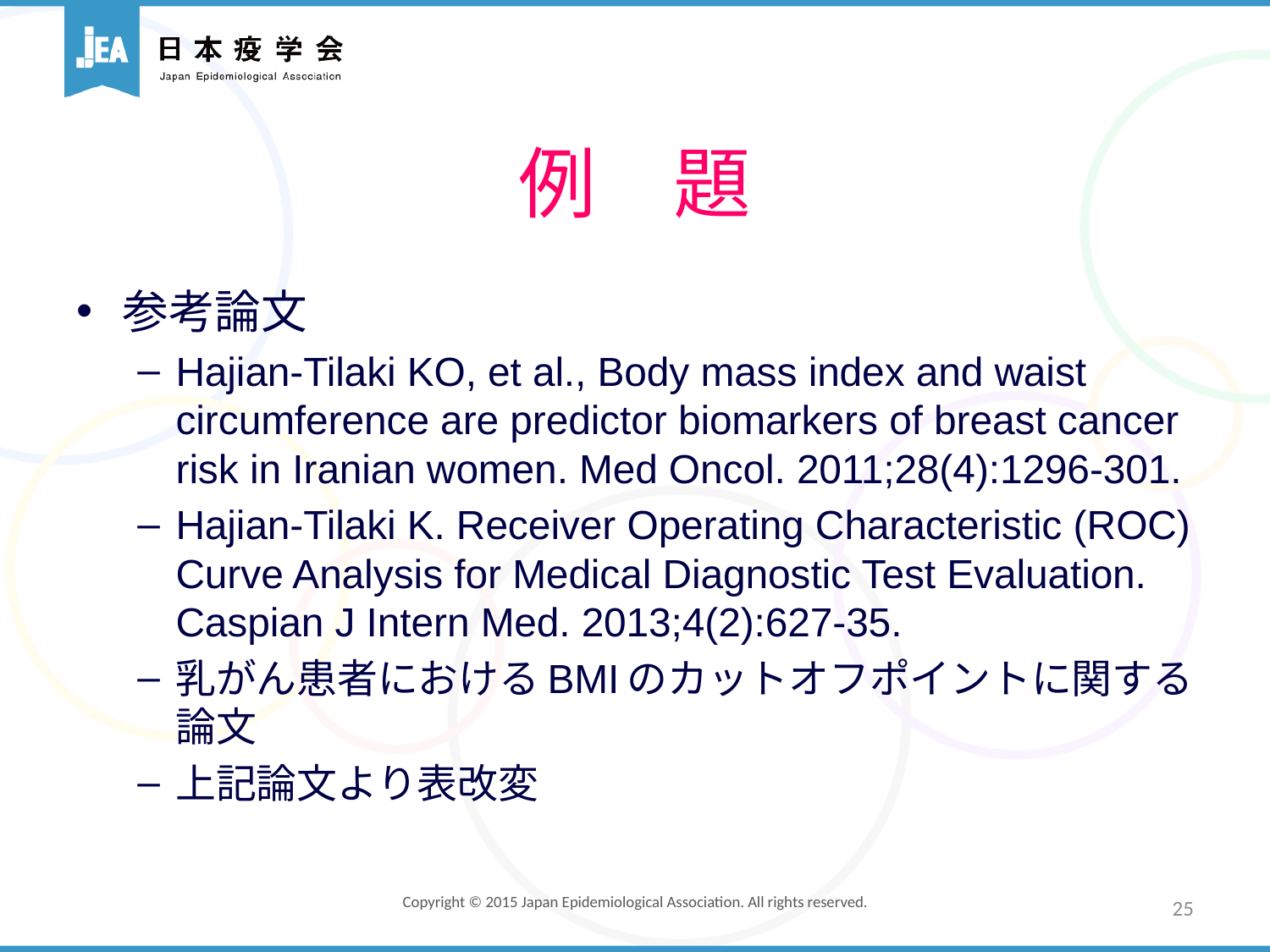

# 例　題
参考論文
Hajian-Tilaki KO, et al., Body mass index and waist circumference are predictor biomarkers of breast cancer risk in Iranian women. Med Oncol. 2011;28(4):1296-301.
Hajian-Tilaki K. Receiver Operating Characteristic (ROC) Curve Analysis for Medical Diagnostic Test Evaluation. Caspian J Intern Med. 2013;4(2):627-35.
乳がん患者におけるBMIのカットオフポイントに関する論文
上記論文より表改変
25